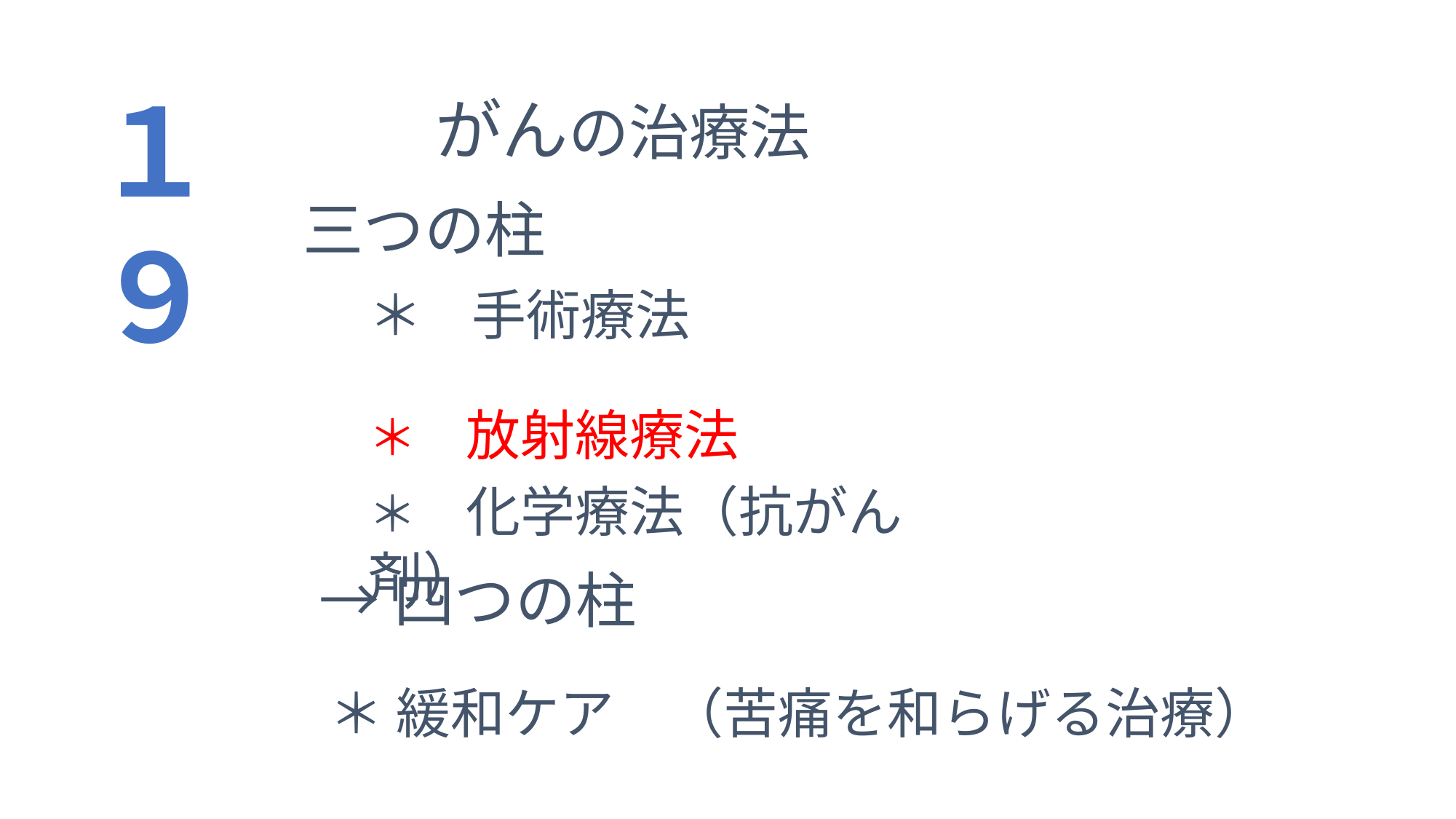

１９

がんの治療法
三つの柱
＊ 　手術療法
＊　放射線療法
＊　化学療法（抗がん剤）
→四つの柱
　＊ 緩和ケア　（苦痛を和らげる治療）